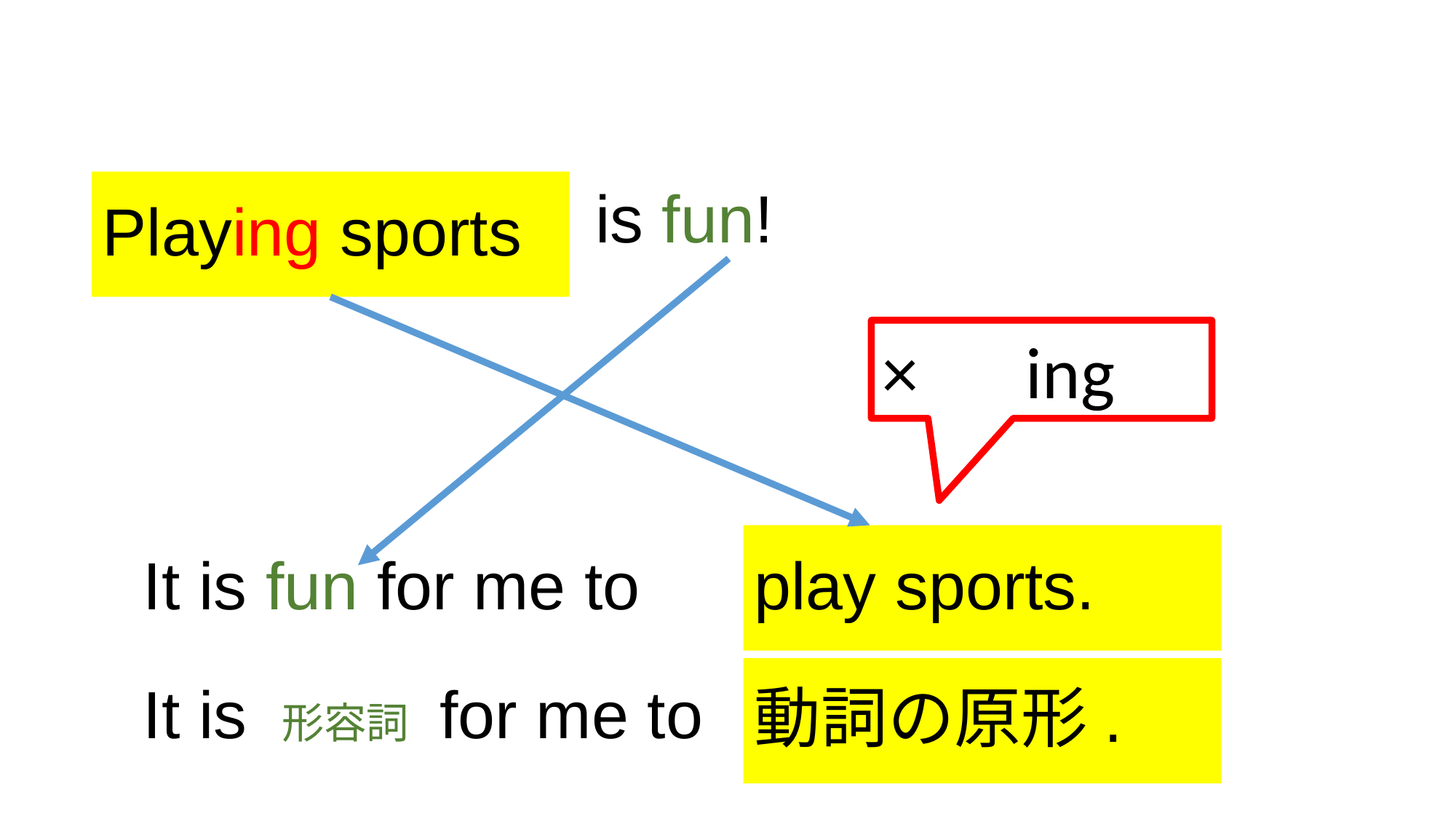

is fun!
Playing sports
×　ing
It is fun for me to play sports.
play sports.
It is 形容詞 for me to play sports.
動詞の原形.